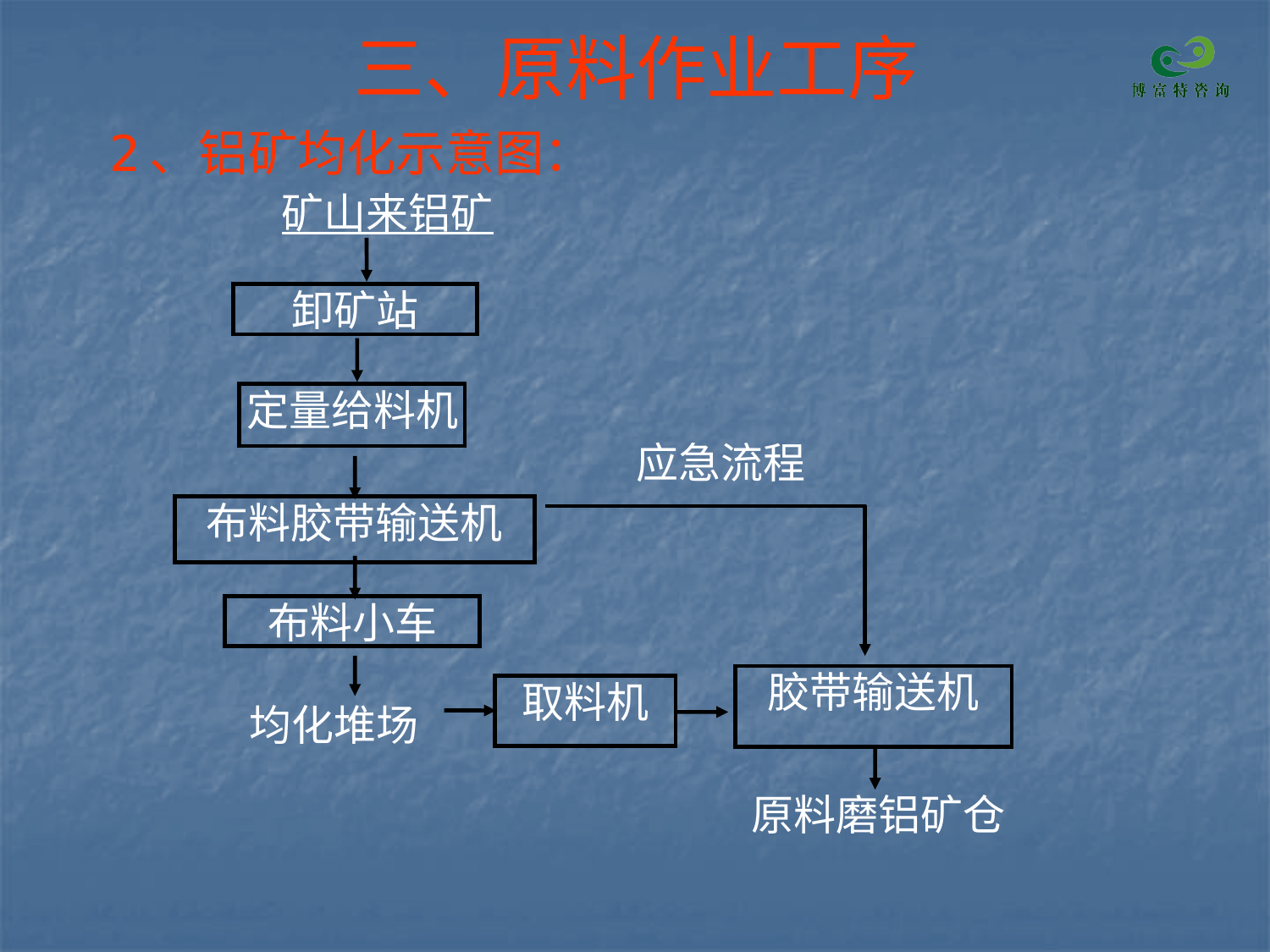

# 三、原料作业工序
2、铝矿均化示意图：
矿山来铝矿

卸矿站

定量给料机
应急流程

布料胶带输送机

布料小车

胶带输送机
取料机
均化堆场

原料磨铝矿仓